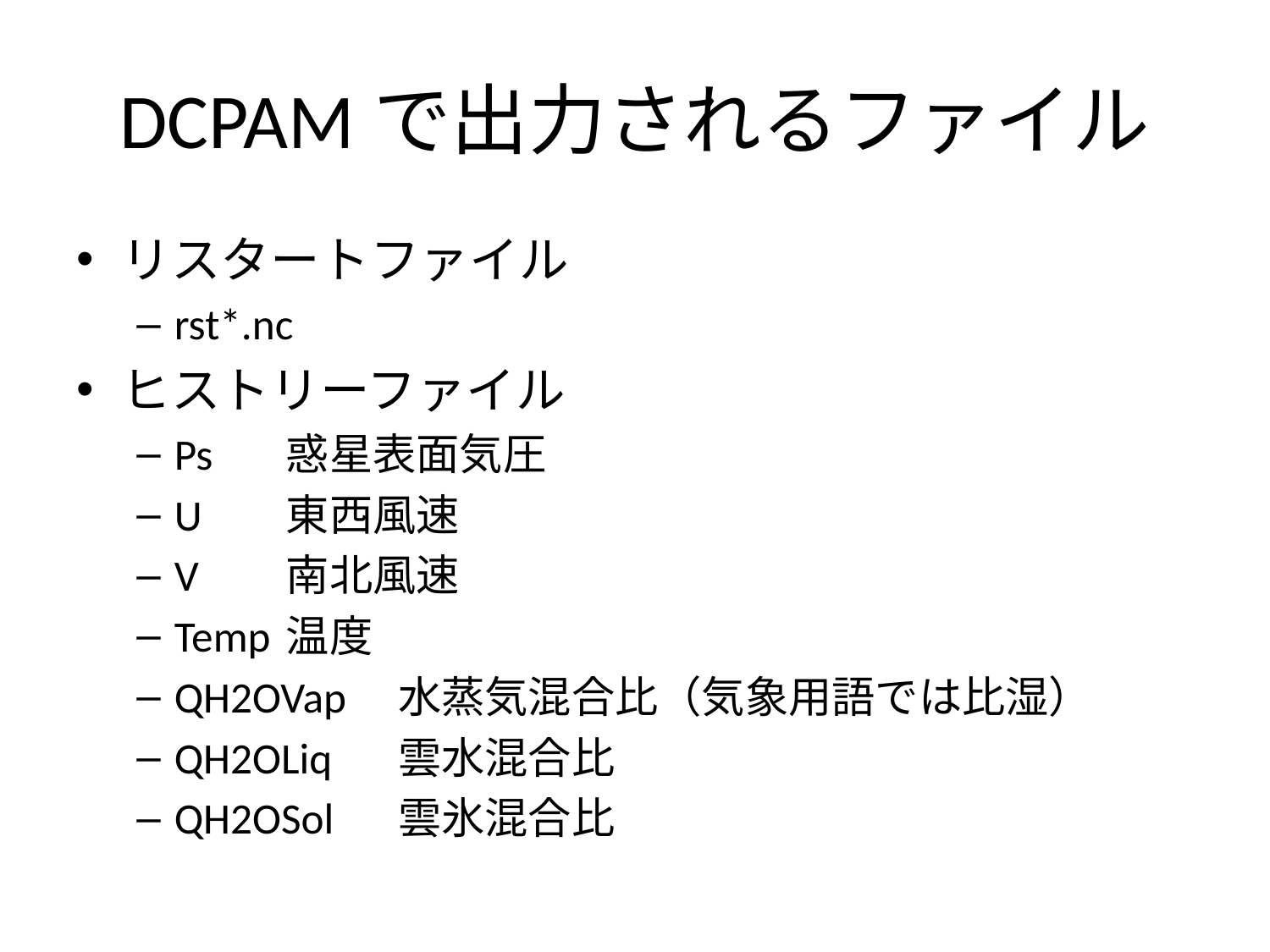

# DCPAMで出力されるファイル
リスタートファイル
rst*.nc
ヒストリーファイル
Ps		惑星表面気圧
U		東西風速
V		南北風速
Temp		温度
QH2OVap	水蒸気混合比（気象用語では比湿）
QH2OLiq	雲水混合比
QH2OSol	雲氷混合比